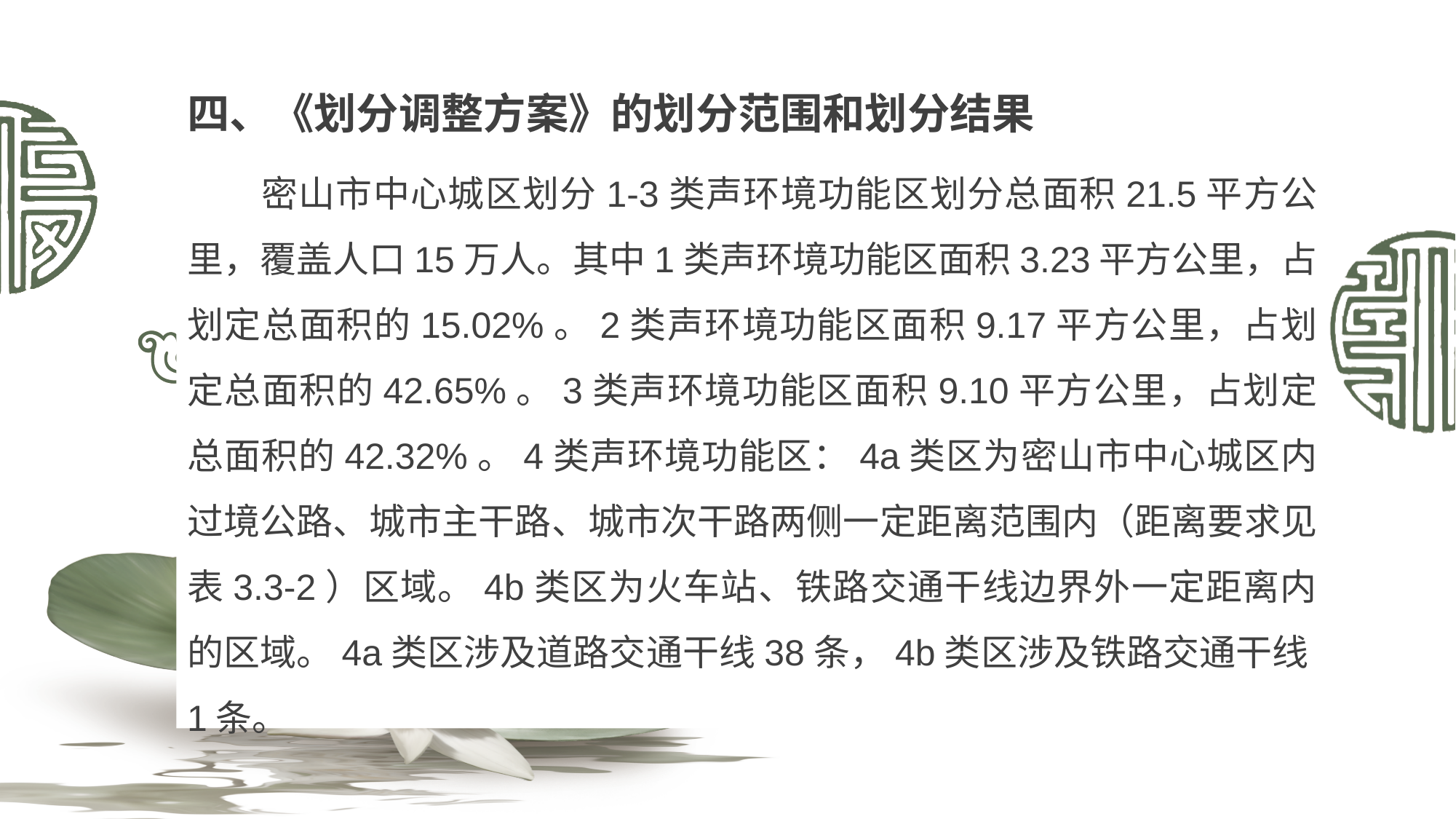

四、《划分调整方案》的划分范围和划分结果
       密山市中心城区划分1-3类声环境功能区划分总面积21.5平方公里，覆盖人口15万人。其中1类声环境功能区面积3.23平方公里，占划定总面积的15.02%。2类声环境功能区面积9.17平方公里，占划定总面积的42.65%。3类声环境功能区面积9.10平方公里，占划定总面积的42.32%。4类声环境功能区：4a类区为密山市中心城区内过境公路、城市主干路、城市次干路两侧一定距离范围内（距离要求见表3.3-2）区域。4b类区为火车站、铁路交通干线边界外一定距离内的区域。4a类区涉及道路交通干线38条，4b类区涉及铁路交通干线1条。